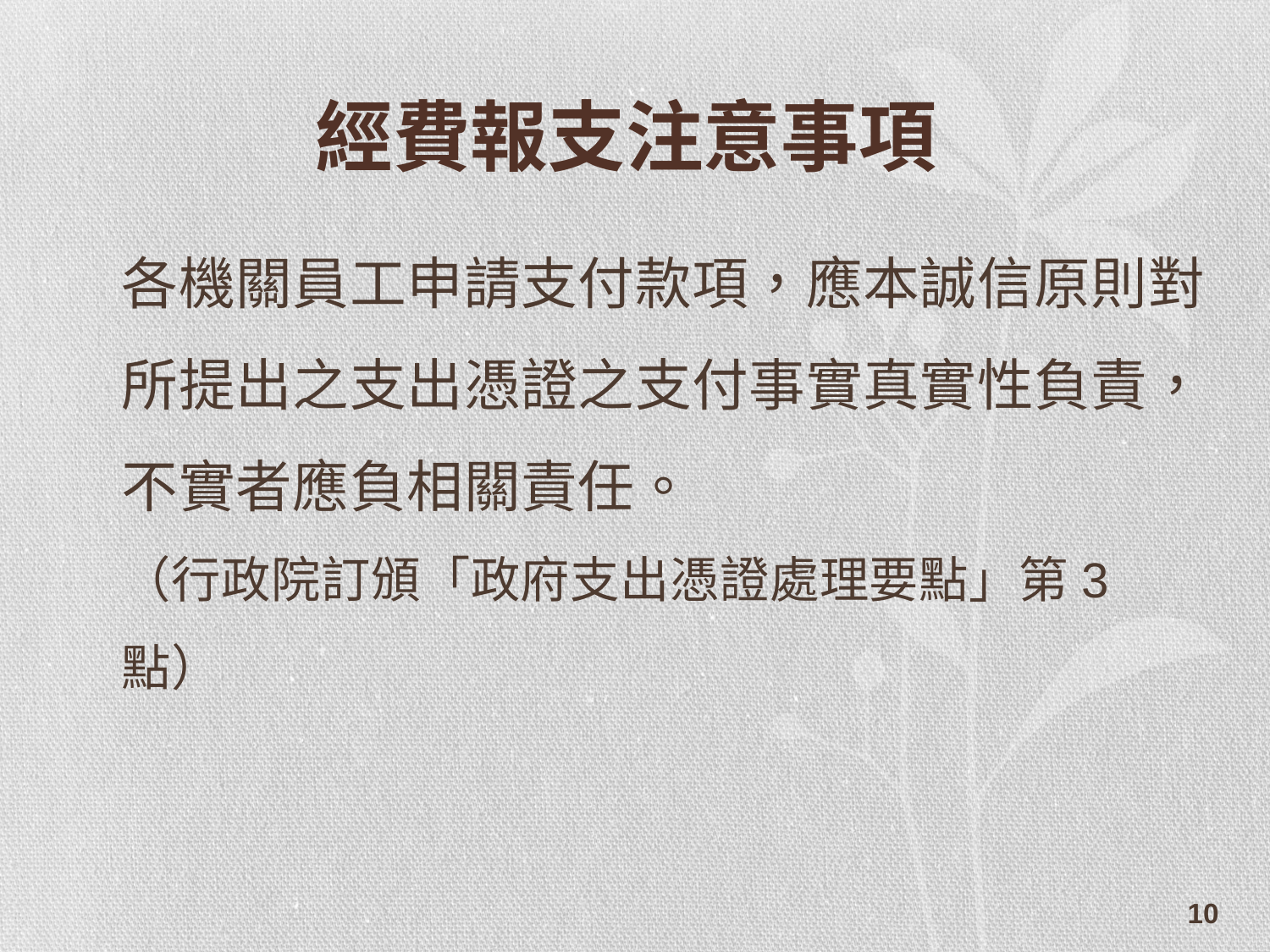

# 經費報支注意事項
各機關員工申請支付款項，應本誠信原則對所提出之支出憑證之支付事實真實性負責，不實者應負相關責任。
（行政院訂頒「政府支出憑證處理要點」第3點）
10